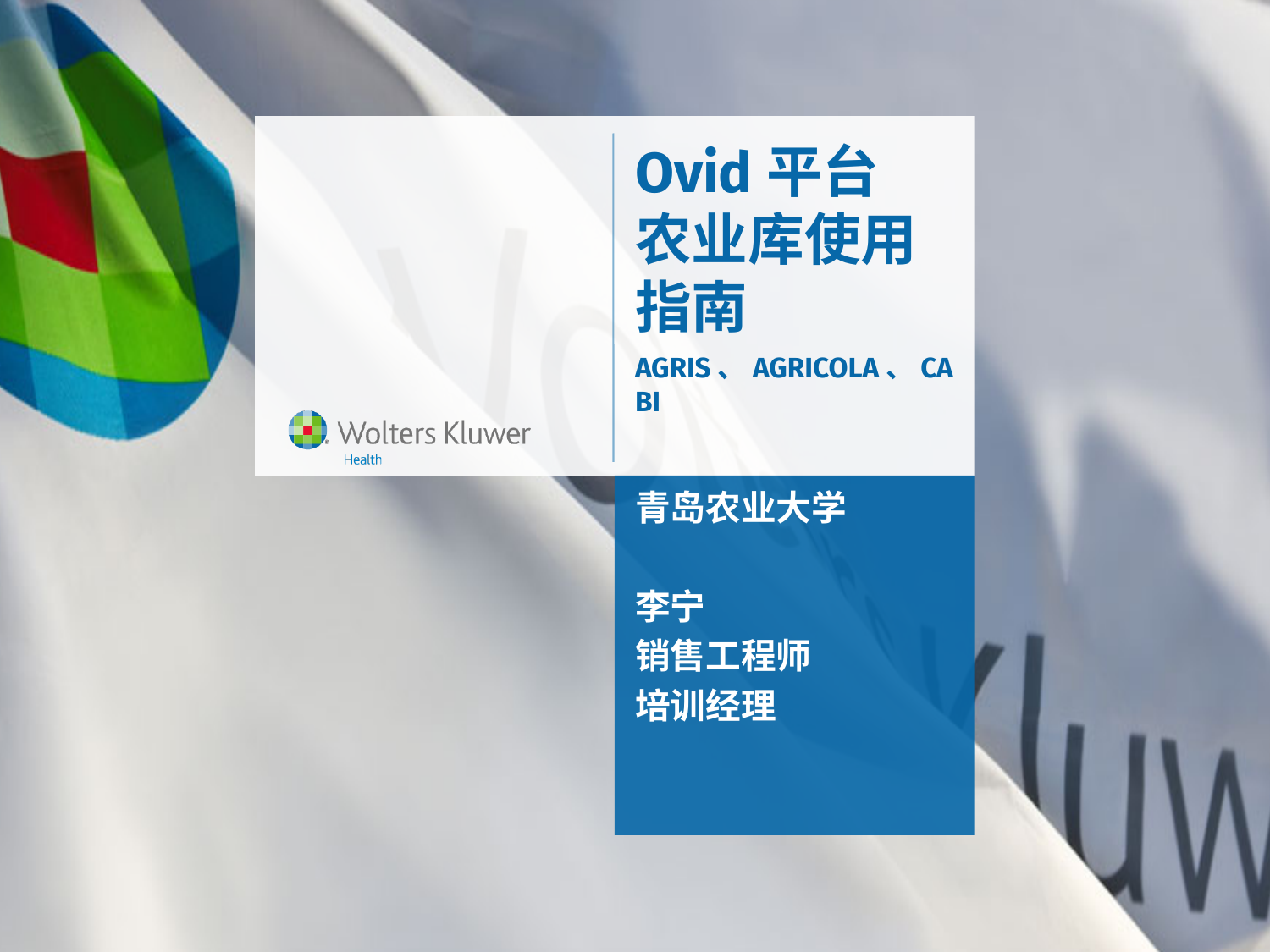

# Ovid平台 农业库使用指南
AGRIS、AGRICOLA、CABI
青岛农业大学

李宁
销售工程师
培训经理